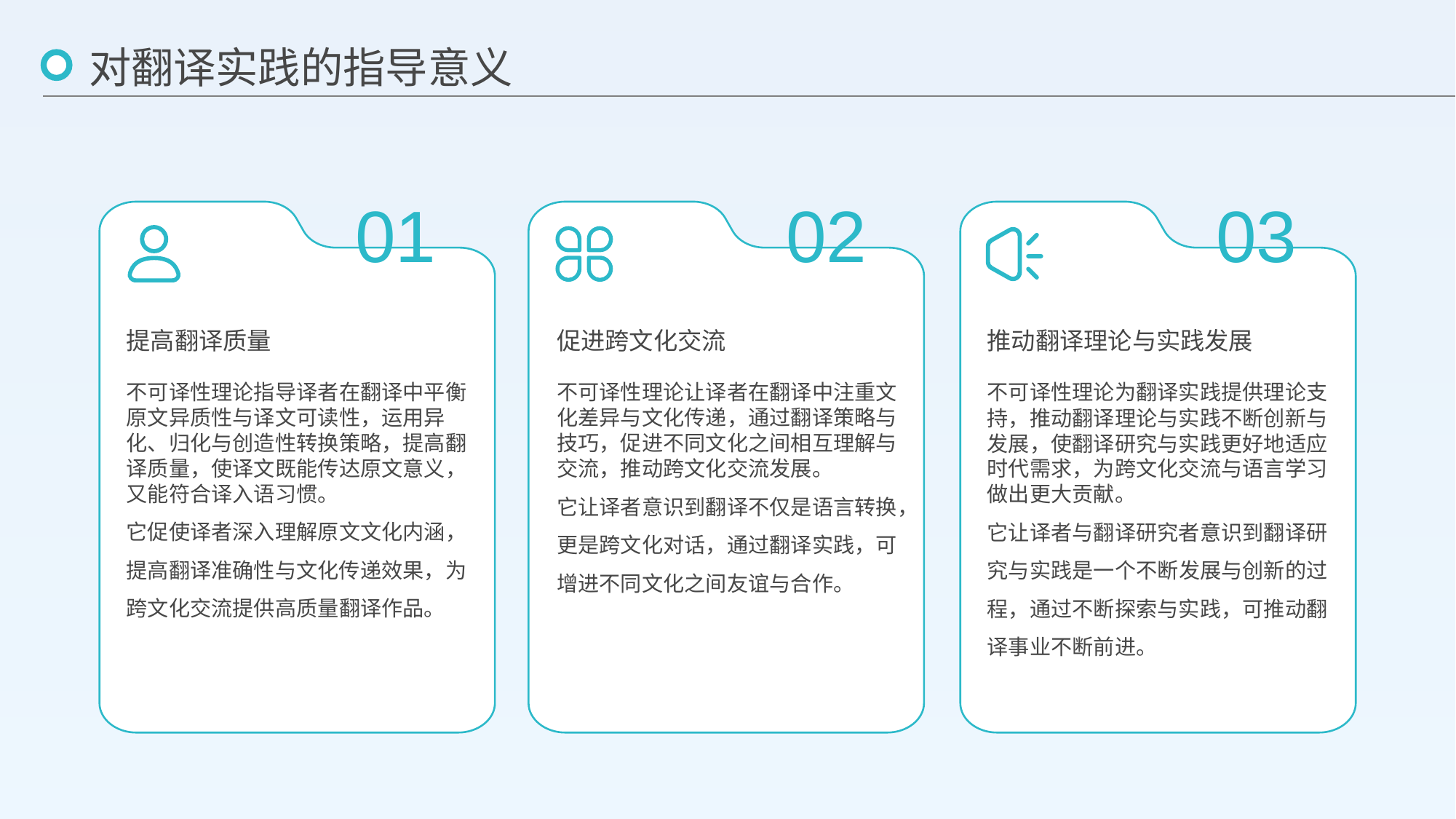

对翻译实践的指导意义

01
02
03

提高翻译质量
促进跨文化交流
推动翻译理论与实践发展
不可译性理论指导译者在翻译中平衡原文异质性与译文可读性，运用异化、归化与创造性转换策略，提高翻译质量，使译文既能传达原文意义，又能符合译入语习惯。
它促使译者深入理解原文文化内涵，提高翻译准确性与文化传递效果，为跨文化交流提供高质量翻译作品。
不可译性理论让译者在翻译中注重文化差异与文化传递，通过翻译策略与技巧，促进不同文化之间相互理解与交流，推动跨文化交流发展。
它让译者意识到翻译不仅是语言转换，更是跨文化对话，通过翻译实践，可增进不同文化之间友谊与合作。
不可译性理论为翻译实践提供理论支持，推动翻译理论与实践不断创新与发展，使翻译研究与实践更好地适应时代需求，为跨文化交流与语言学习做出更大贡献。
它让译者与翻译研究者意识到翻译研究与实践是一个不断发展与创新的过程，通过不断探索与实践，可推动翻译事业不断前进。